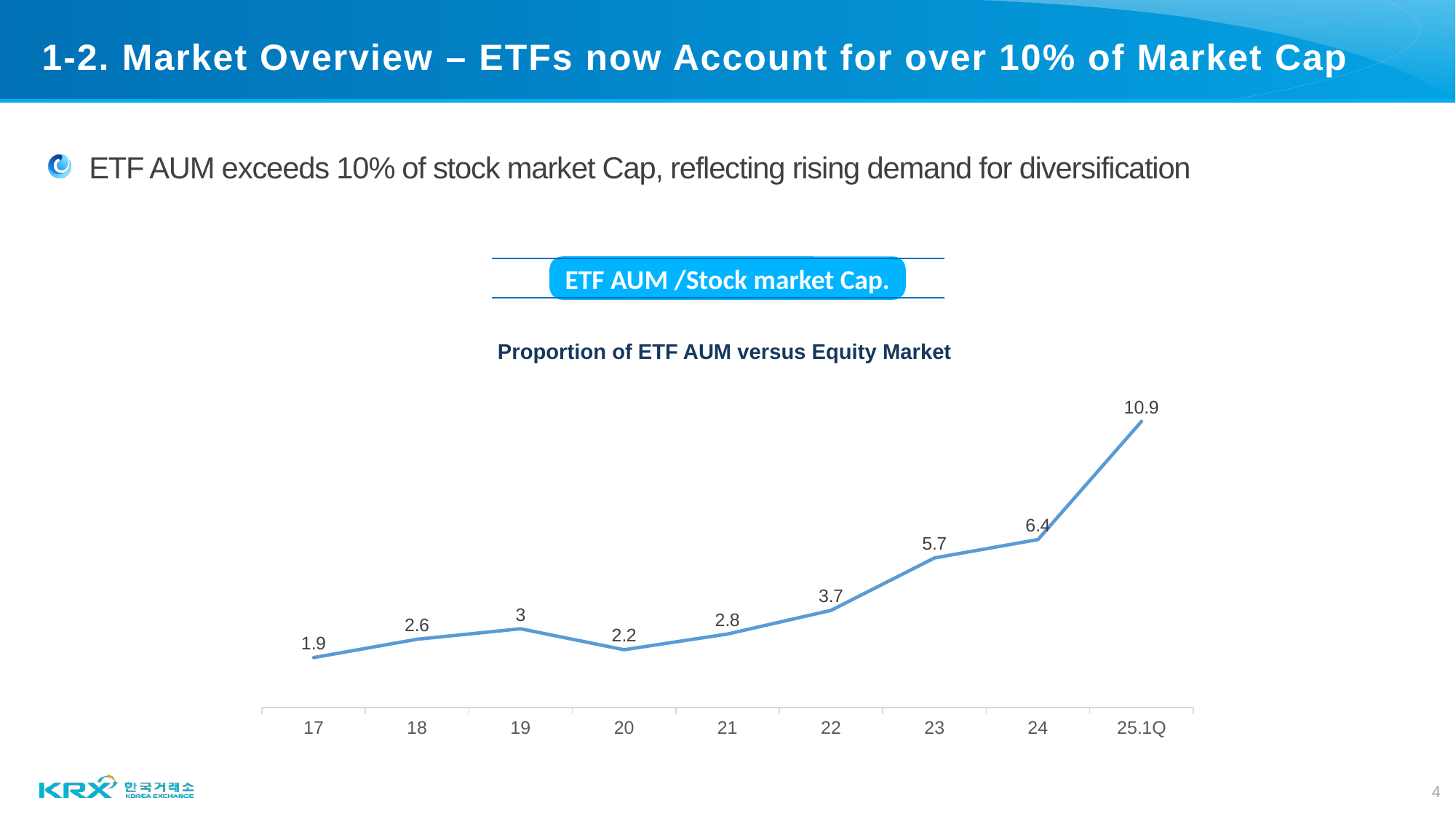

1-2. Market Overview – ETFs now Account for over 10% of Market Cap
 ETF AUM exceeds 10% of stock market Cap, reflecting rising demand for diversification

ETF AUM /Stock market Cap.
Proportion of ETF AUM versus Equity Market

### Chart

| Category | 계열 1 |
|---|---|
| 17 | 1.9 |
| 18 | 2.6 |
| 19 | 3.0 |
| 20 | 2.2 |
| 21 | 2.8 |
| 22 | 3.7 |
| 23 | 5.7 |
| 24 | 6.4 |
| 25.1Q | 10.9 |